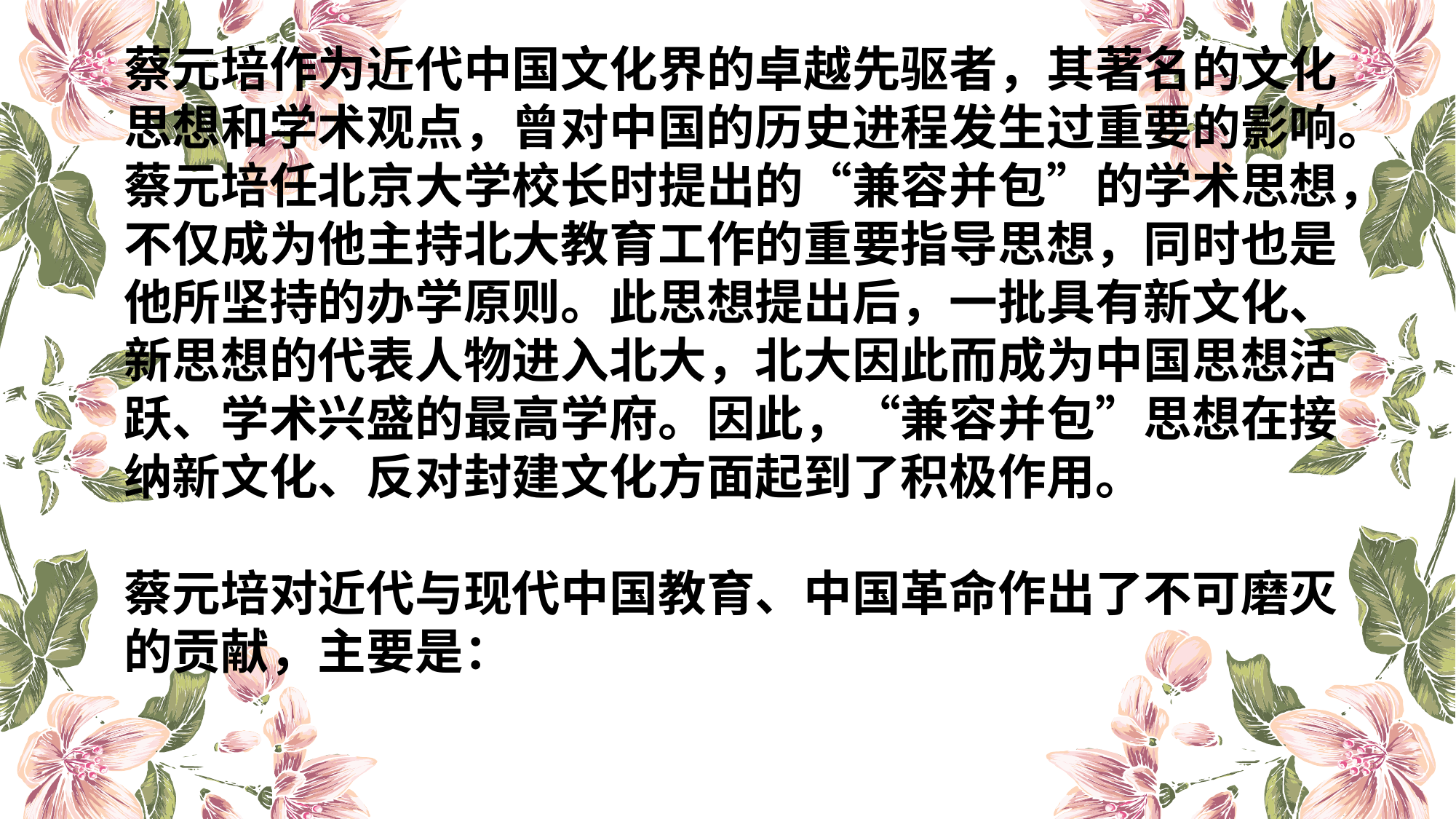

蔡元培作为近代中国文化界的卓越先驱者，其著名的文化思想和学术观点，曾对中国的历史进程发生过重要的影响。蔡元培任北京大学校长时提出的“兼容并包”的学术思想，不仅成为他主持北大教育工作的重要指导思想，同时也是他所坚持的办学原则。此思想提出后，一批具有新文化、新思想的代表人物进入北大，北大因此而成为中国思想活跃、学术兴盛的最高学府。因此，“兼容并包”思想在接纳新文化、反对封建文化方面起到了积极作用。

蔡元培对近代与现代中国教育、中国革命作出了不可磨灭的贡献，主要是：